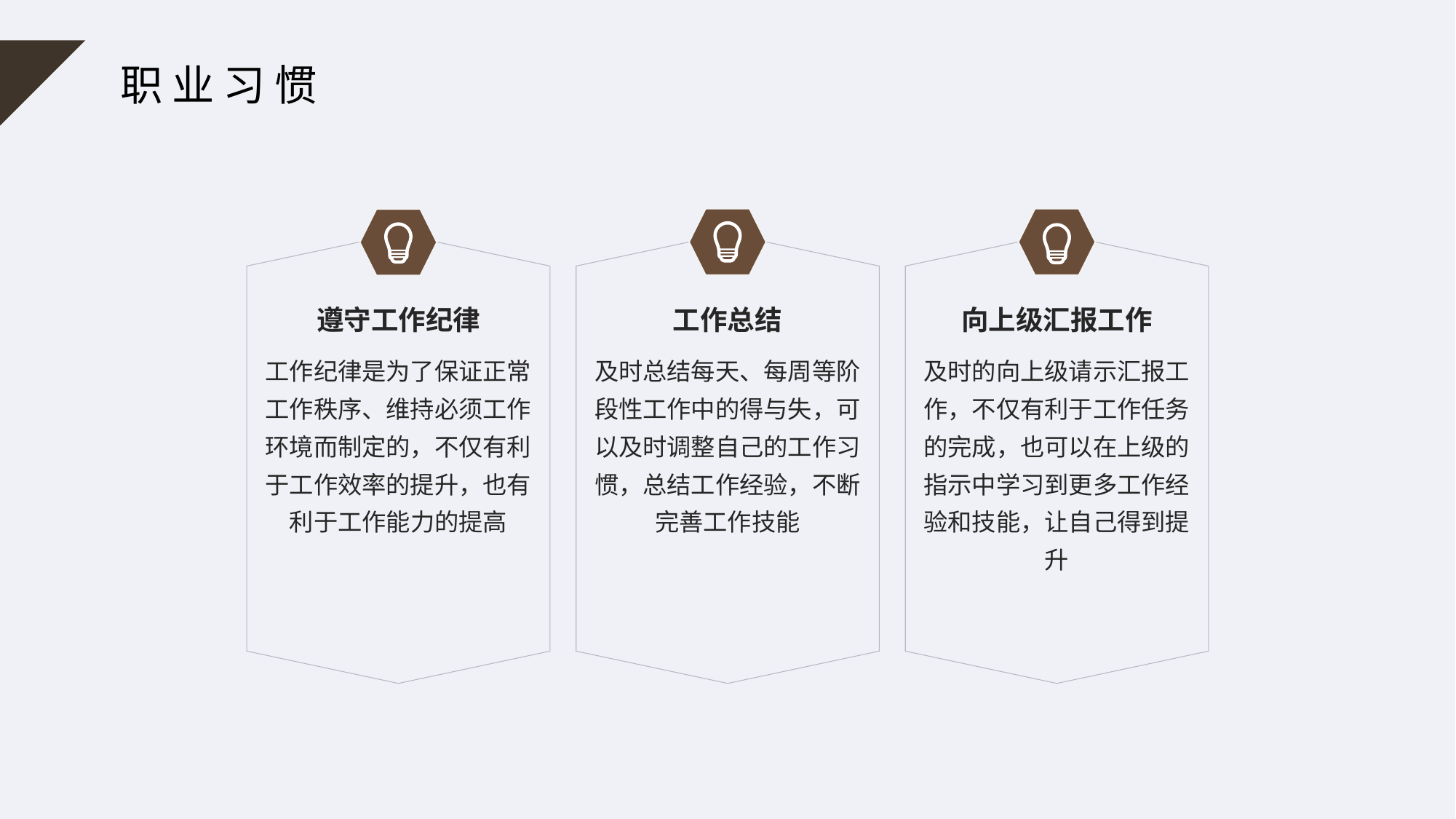

职业习惯

遵守工作纪律
工作纪律是为了保证正常工作秩序、维持必须工作环境而制定的，不仅有利于工作效率的提升，也有利于工作能力的提高
工作总结
及时总结每天、每周等阶段性工作中的得与失，可以及时调整自己的工作习惯，总结工作经验，不断完善工作技能
向上级汇报工作
及时的向上级请示汇报工作，不仅有利于工作任务的完成，也可以在上级的指示中学习到更多工作经验和技能，让自己得到提升